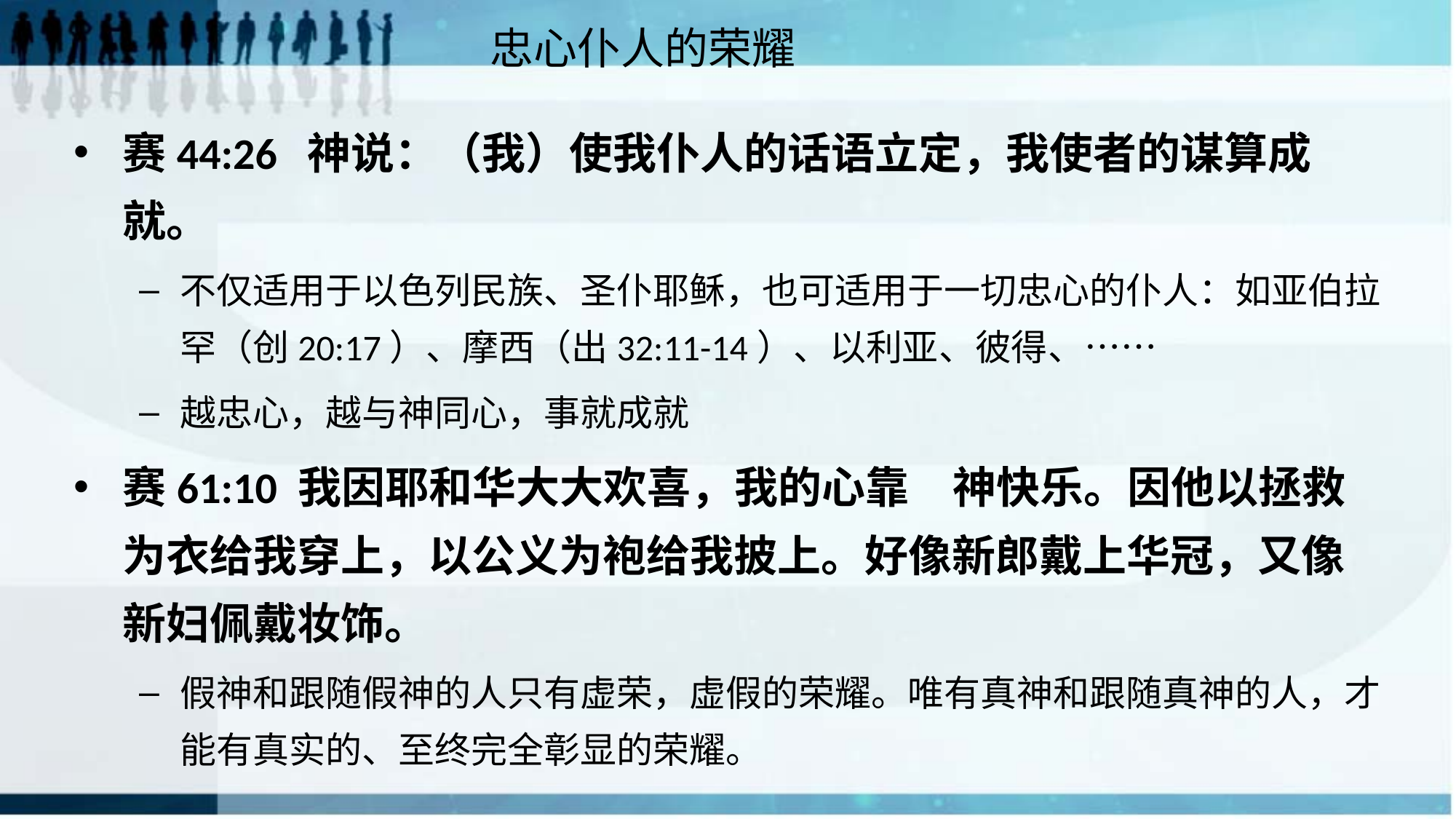

# 忠心仆人的荣耀
赛44:26  神说：（我）使我仆人的话语立定，我使者的谋算成就。
不仅适用于以色列民族、圣仆耶稣，也可适用于一切忠心的仆人：如亚伯拉罕（创20:17）、摩西（出32:11-14）、以利亚、彼得、……
越忠心，越与神同心，事就成就
赛61:10 我因耶和华大大欢喜，我的心靠　神快乐。因他以拯救为衣给我穿上，以公义为袍给我披上。好像新郎戴上华冠，又像新妇佩戴妆饰。
假神和跟随假神的人只有虚荣，虚假的荣耀。唯有真神和跟随真神的人，才能有真实的、至终完全彰显的荣耀。